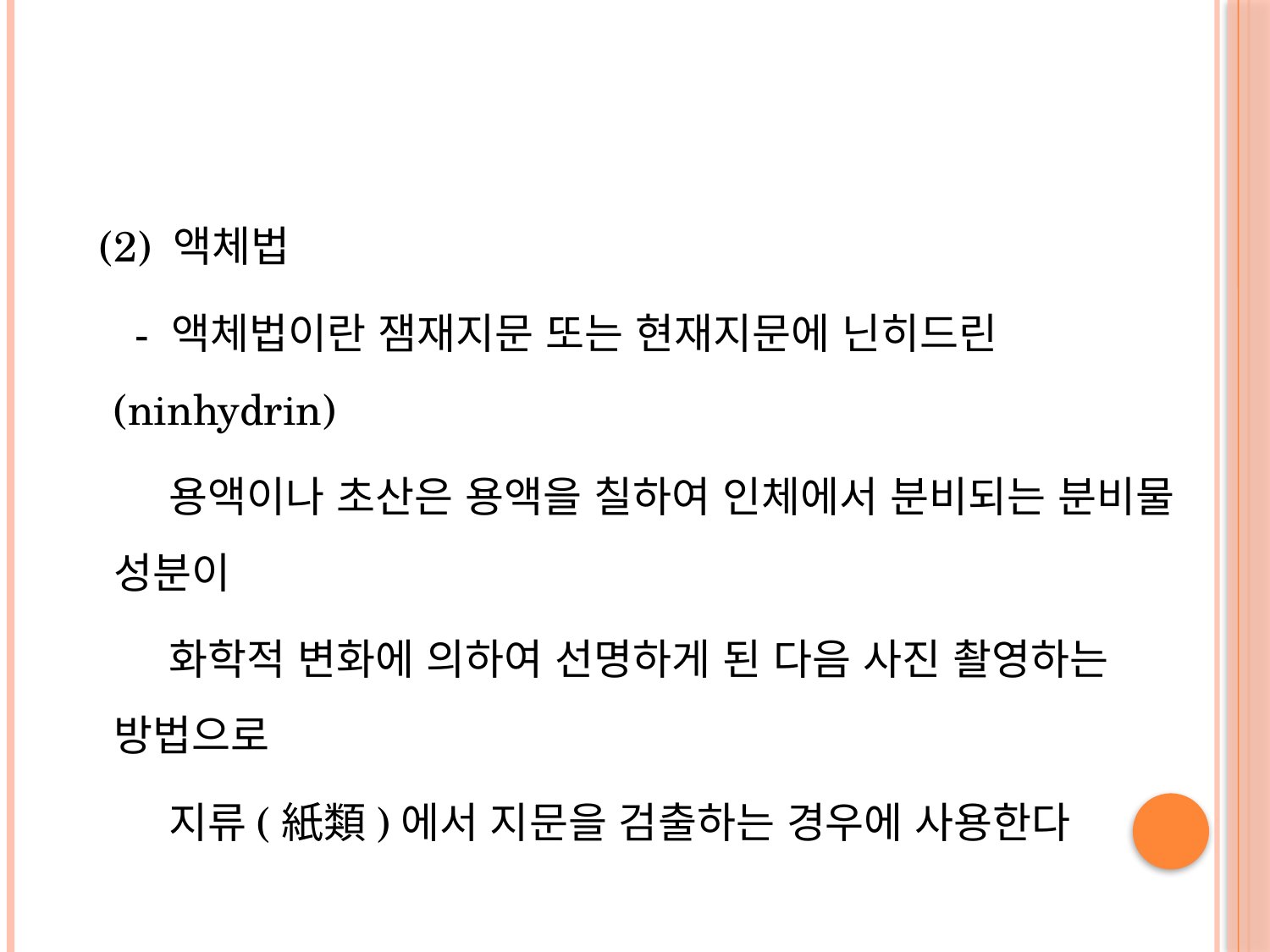

#
  (2) 액체법
     - 액체법이란 잼재지문 또는 현재지문에 닌히드린(ninhydrin)
       용액이나 초산은 용액을 칠하여 인체에서 분비되는 분비물 성분이
       화학적 변화에 의하여 선명하게 된 다음 사진 촬영하는 방법으로
       지류(紙類)에서 지문을 검출하는 경우에 사용한다